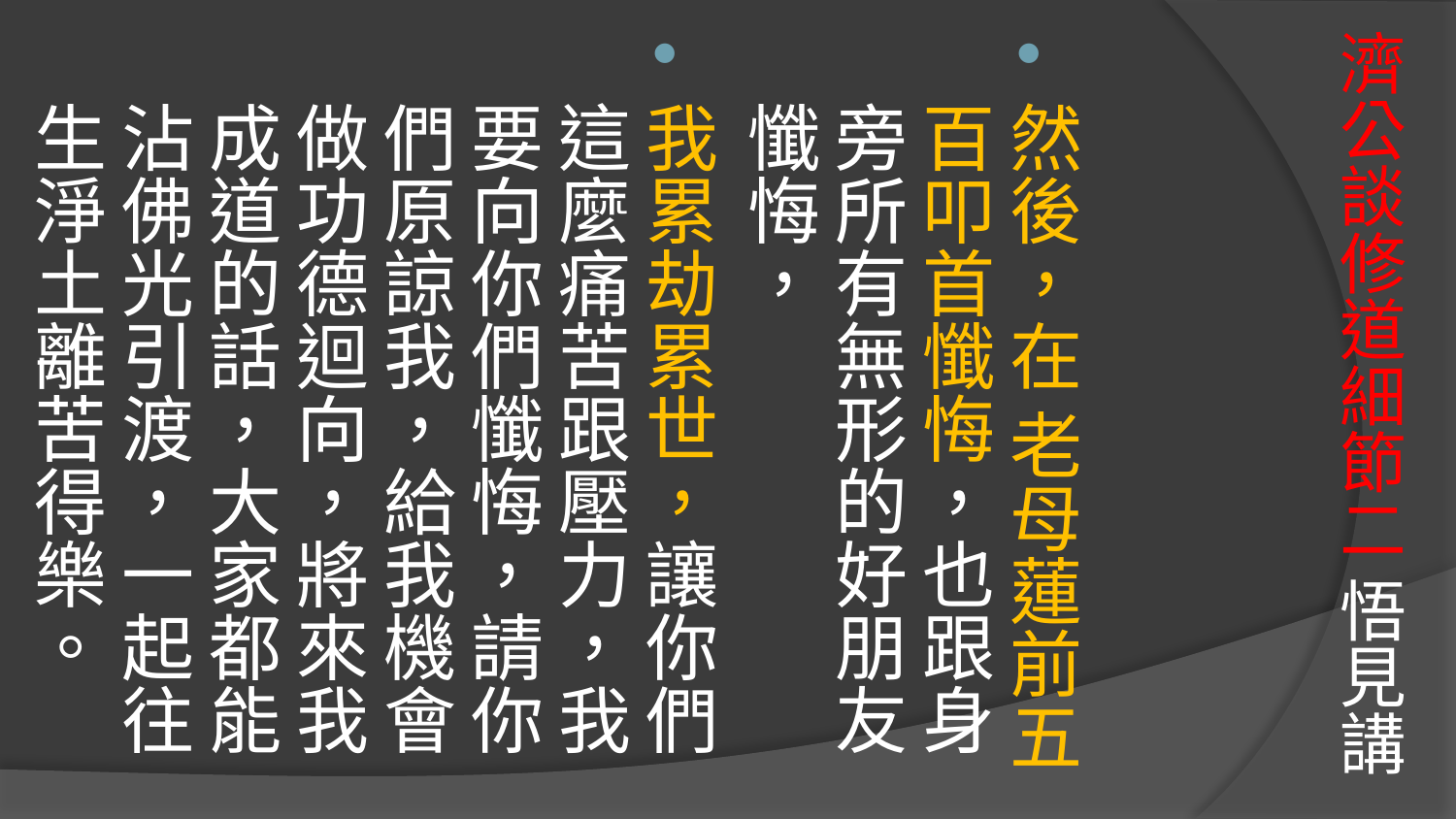

然後，在 老母蓮前五百叩首懺悔，也跟身旁所有無形的好朋友懺悔，
我累劫累世，讓你們這麼痛苦跟壓力，我要向你們懺悔，請你們原諒我，給我機會做功德迴向，將來我成道的話，大家都能沾佛光引渡，一起往生淨土離苦得樂。
# 濟公談修道細節二 悟見講